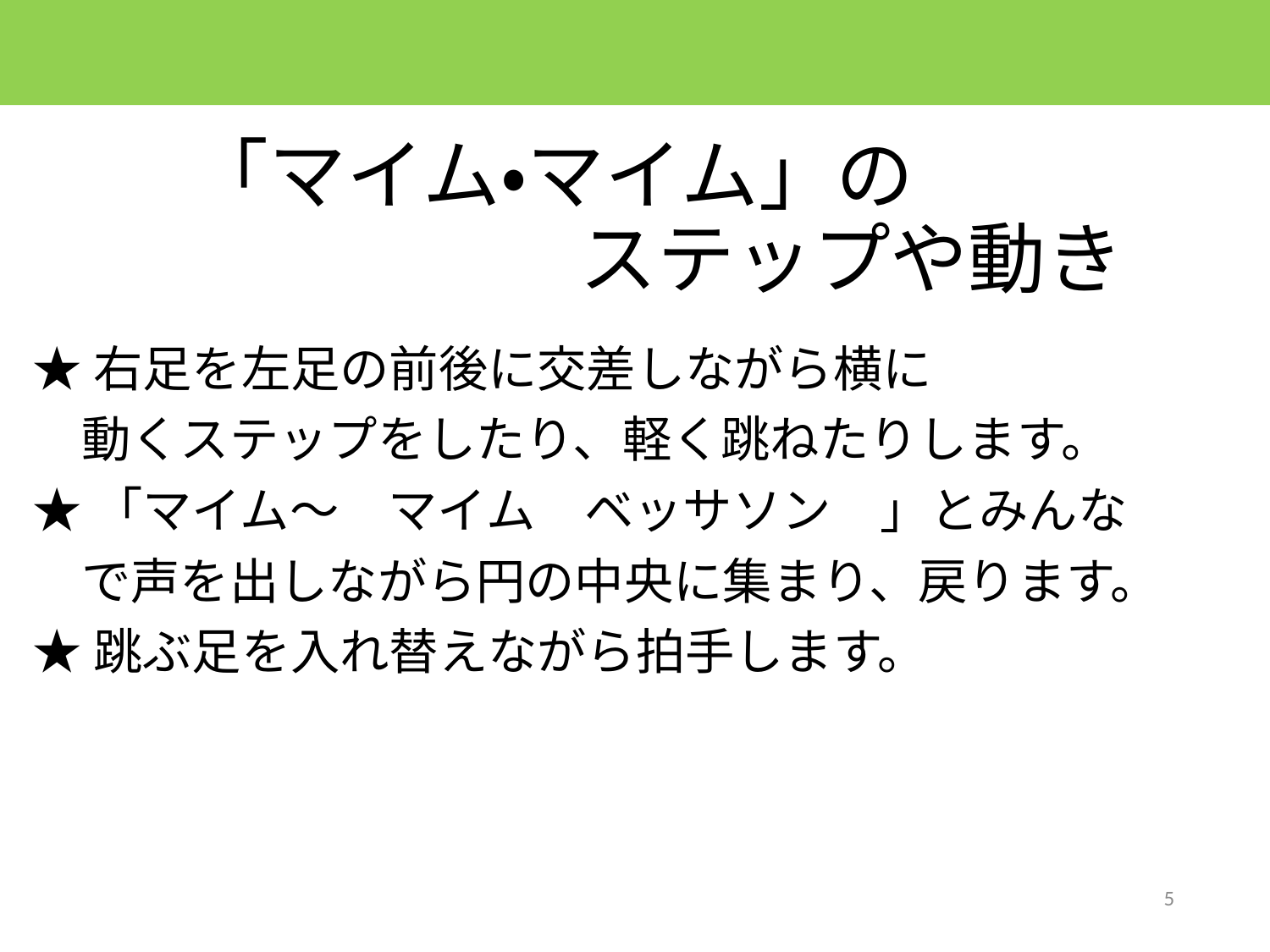

「マイム・マイム」の
　　　　　ステップや動き
★右足を左足の前後に交差しながら横に
　動くステップをしたり、軽く跳ねたりします。
★「マイム～　マイム　ベッサソン　」とみんな
　で声を出しながら円の中央に集まり、戻ります。
★跳ぶ足を入れ替えながら拍手します。
5